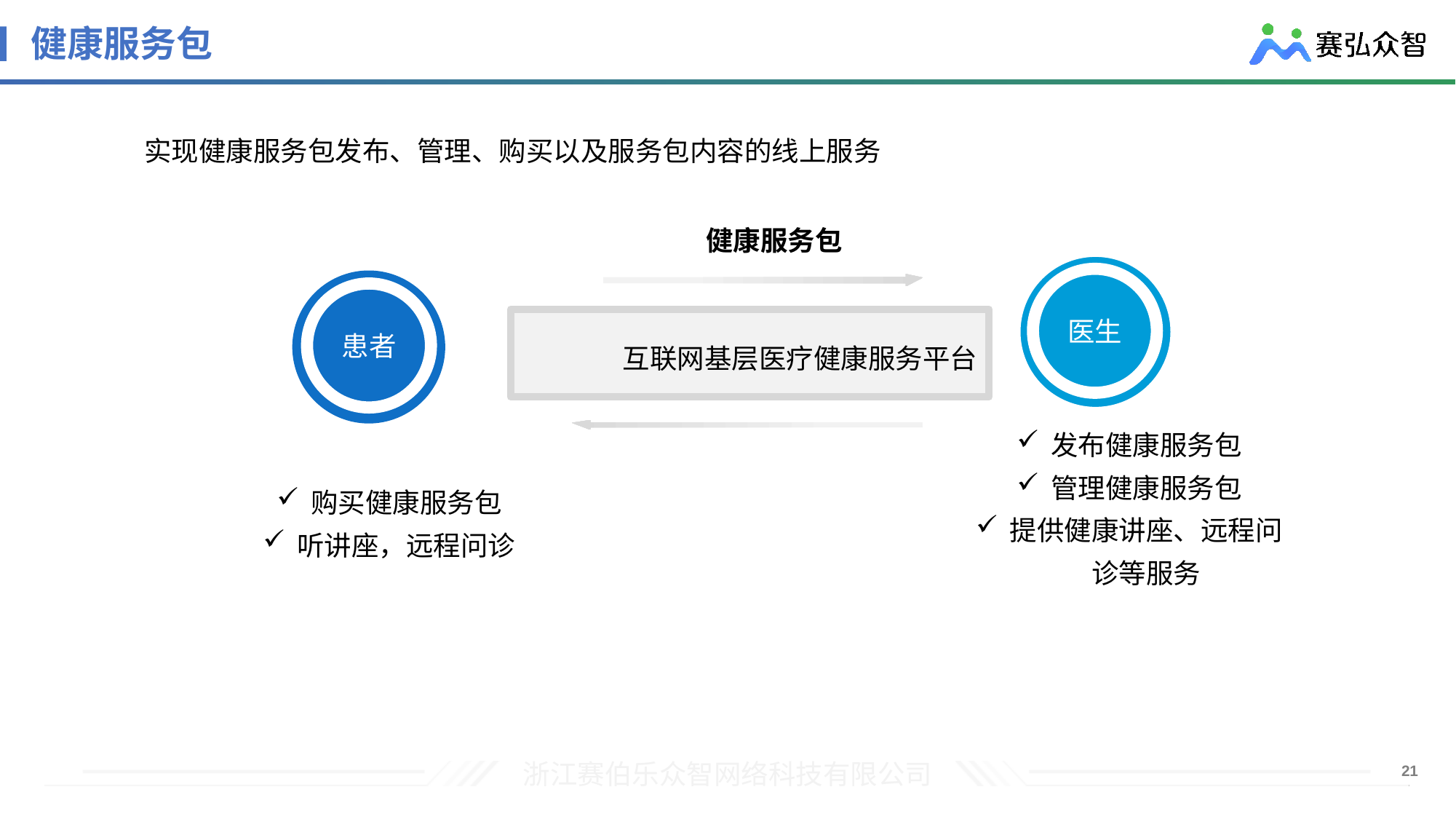

# 健康服务包
实现健康服务包发布、管理、购买以及服务包内容的线上服务
健康服务包

医生

患者

互联网基层医疗健康服务平台
发布健康服务包
管理健康服务包
提供健康讲座、远程问诊等服务

购买健康服务包
听讲座，远程问诊